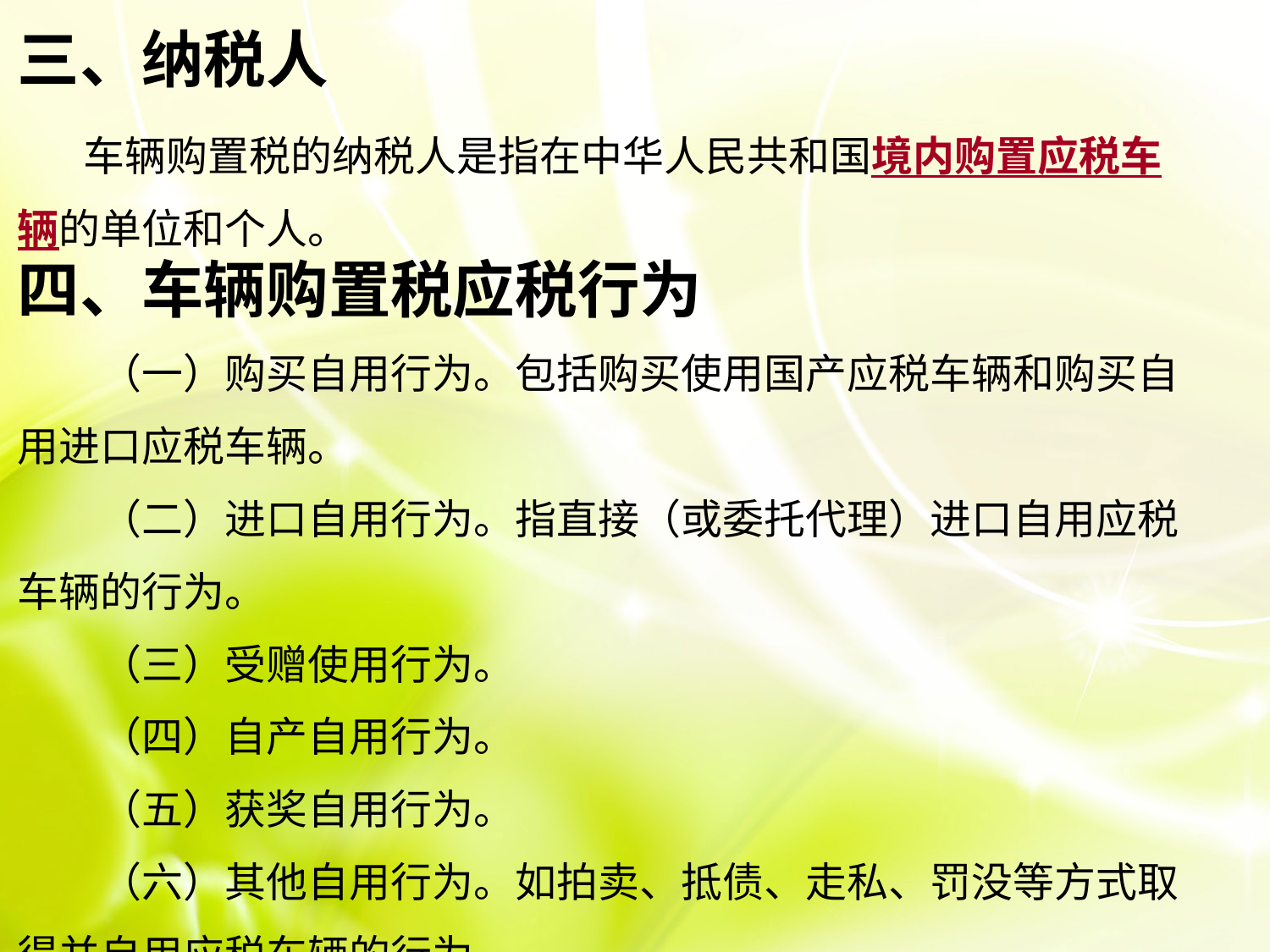

三、纳税人
      车辆购置税的纳税人是指在中华人民共和国境内购置应税车辆的单位和个人。
四、车辆购置税应税行为
　　（一）购买自用行为。包括购买使用国产应税车辆和购买自用进口应税车辆。
　　（二）进口自用行为。指直接（或委托代理）进口自用应税车辆的行为。
　　（三）受赠使用行为。
　　（四）自产自用行为。
　　（五）获奖自用行为。
　　（六）其他自用行为。如拍卖、抵债、走私、罚没等方式取得并自用应税车辆的行为。